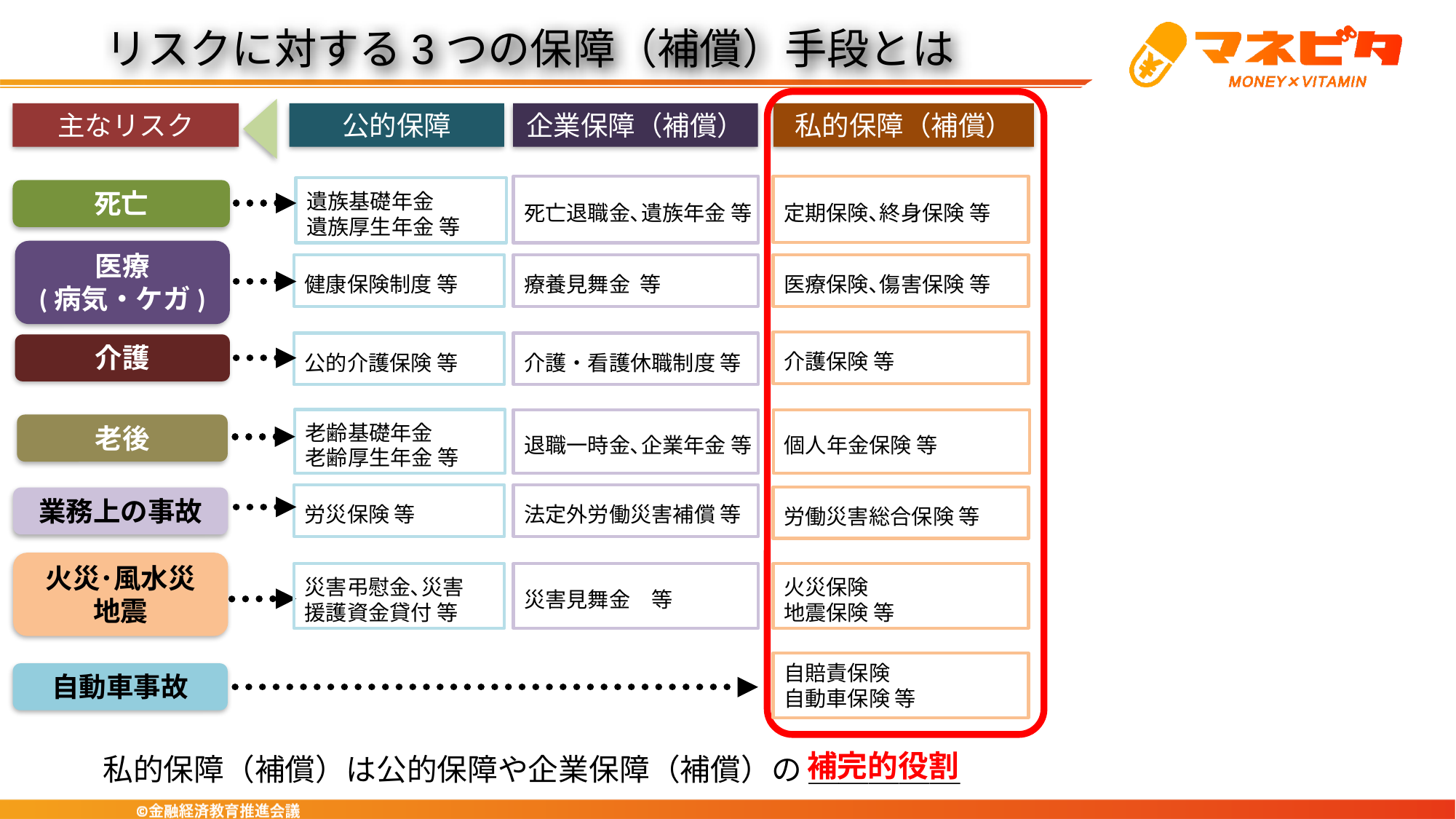

リスクに対する3つの保障（補償）手段とは

企業保障（補償）
私的保障（補償）
主なリスク
公的保障

死亡退職金､遺族年金 等
定期保険､終身保険 等
遺族基礎年金
遺族厚生年金 等
死亡
医療
(病気・ケガ)
健康保険制度 等
療養見舞金  等
医療保険､傷害保険 等
介護保険 等
介護・看護休職制度 等
公的介護保険 等
介護
老齢基礎年金
老齢厚生年金 等
退職一時金､企業年金 等
個人年金保険 等
老後
労災保険 等
法定外労働災害補償 等
労働災害総合保険 等
業務上の事故
火災･風水災
地震
災害弔慰金､災害
援護資金貸付 等
災害見舞金　等
火災保険
地震保険 等
自賠責保険
自動車保険 等
自動車事故
補完的役割
私的保障（補償）は公的保障や企業保障（補償）の ＿＿＿＿＿